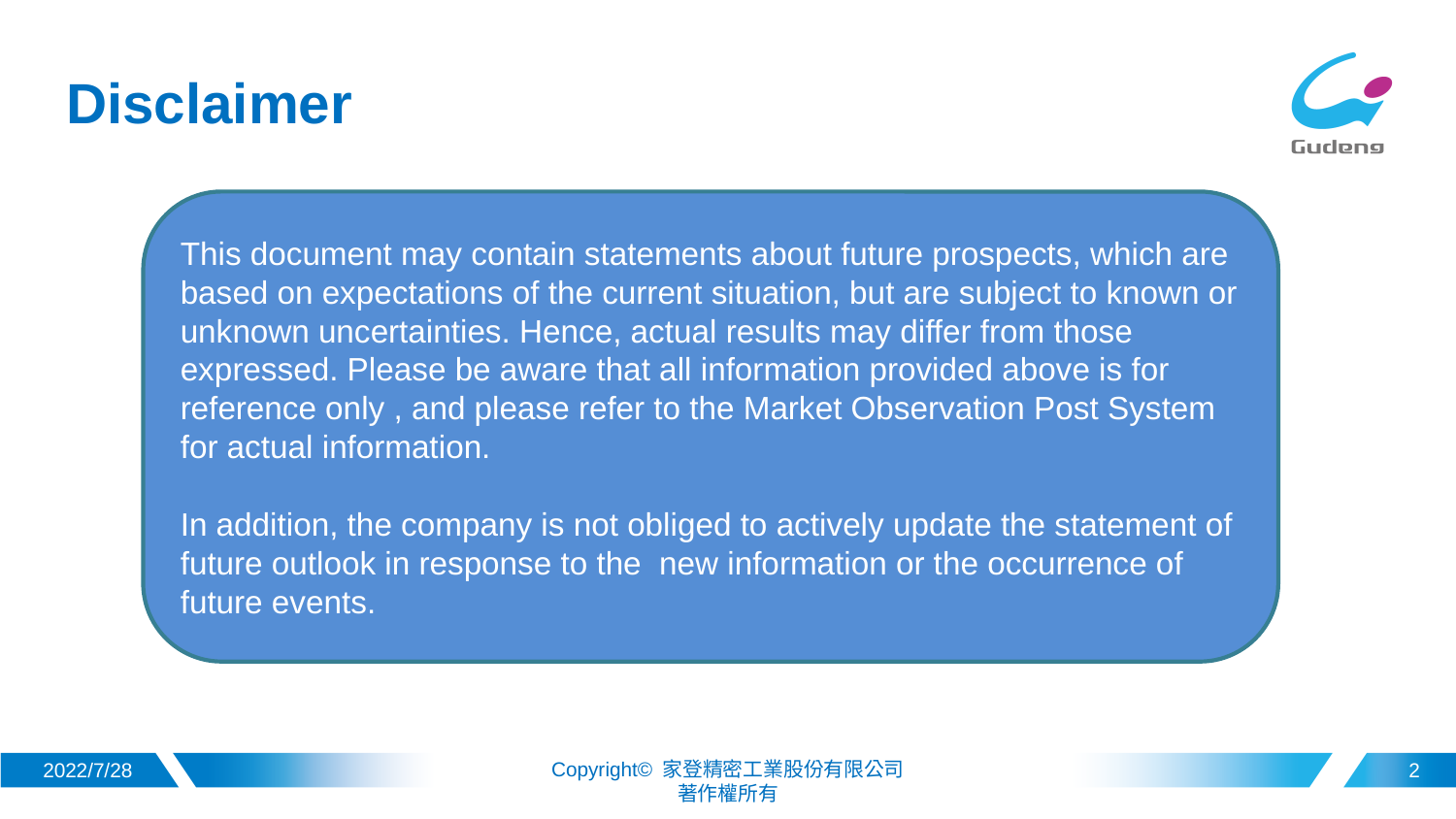

# Disclaimer
This document may contain statements about future prospects, which are based on expectations of the current situation, but are subject to known or unknown uncertainties. Hence, actual results may differ from those expressed. Please be aware that all information provided above is for reference only , and please refer to the Market Observation Post System for actual information.

In addition, the company is not obliged to actively update the statement of future outlook in response to the  new information or the occurrence of future events.
2022/7/28
2
Copyright© 家登精密工業股份有限公司
著作權所有